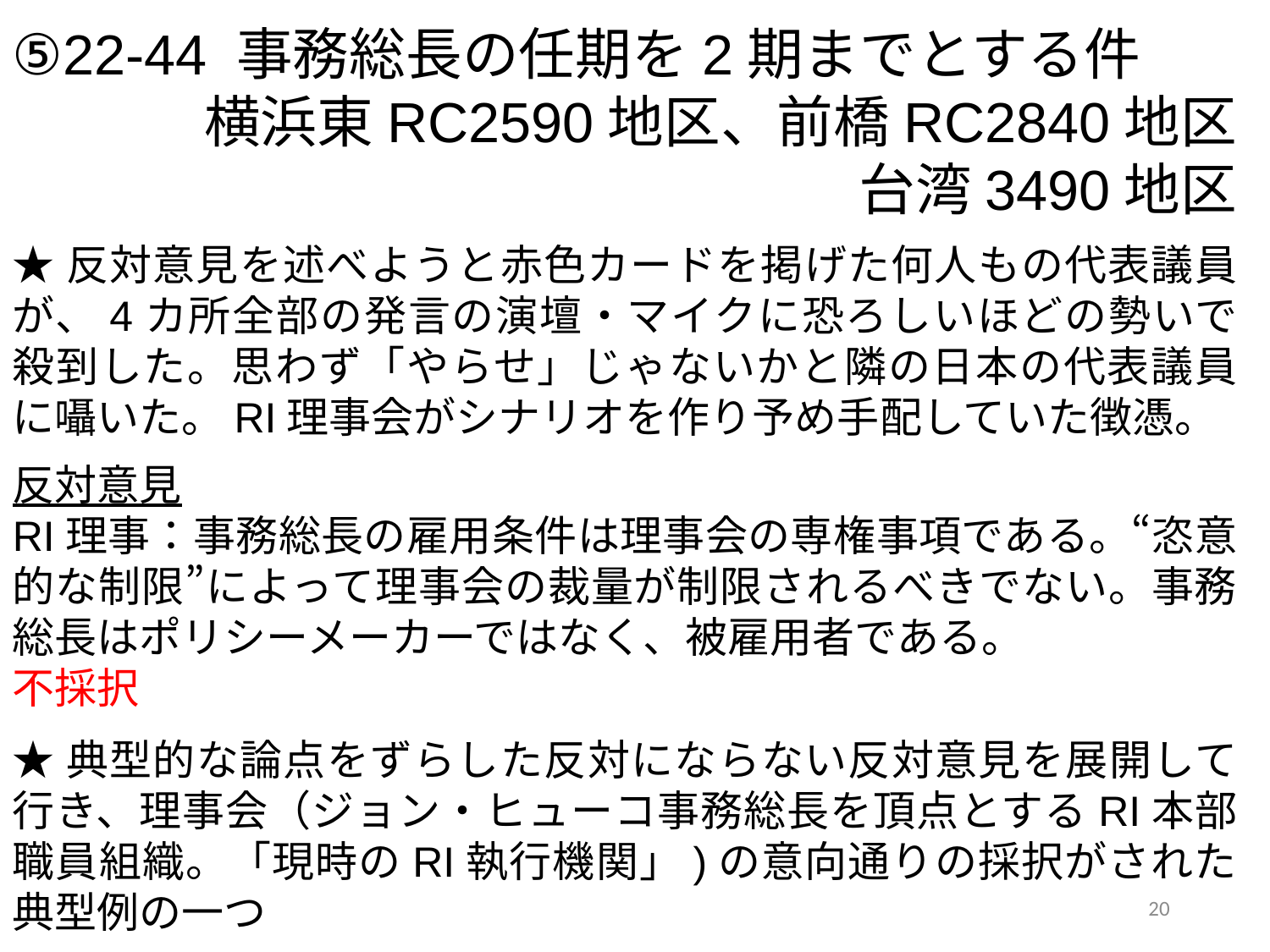

⑤22-44 事務総長の任期を2期までとする件
横浜東RC2590地区、前橋RC2840地区
台湾3490地区

★反対意見を述べようと赤色カードを掲げた何人もの代表議員が、4カ所全部の発言の演壇・マイクに恐ろしいほどの勢いで殺到した。思わず「やらせ」じゃないかと隣の日本の代表議員に囁いた。RI理事会がシナリオを作り予め手配していた徴憑。

反対意見
RI理事：事務総長の雇用条件は理事会の専権事項である。“恣意的な制限”によって理事会の裁量が制限されるべきでない。事務総長はポリシーメーカーではなく、被雇用者である。
不採択

★典型的な論点をずらした反対にならない反対意見を展開して行き、理事会（ジョン・ヒューコ事務総長を頂点とするRI本部職員組織。「現時のRI執行機関」)の意向通りの採択がされた典型例の一つ
20